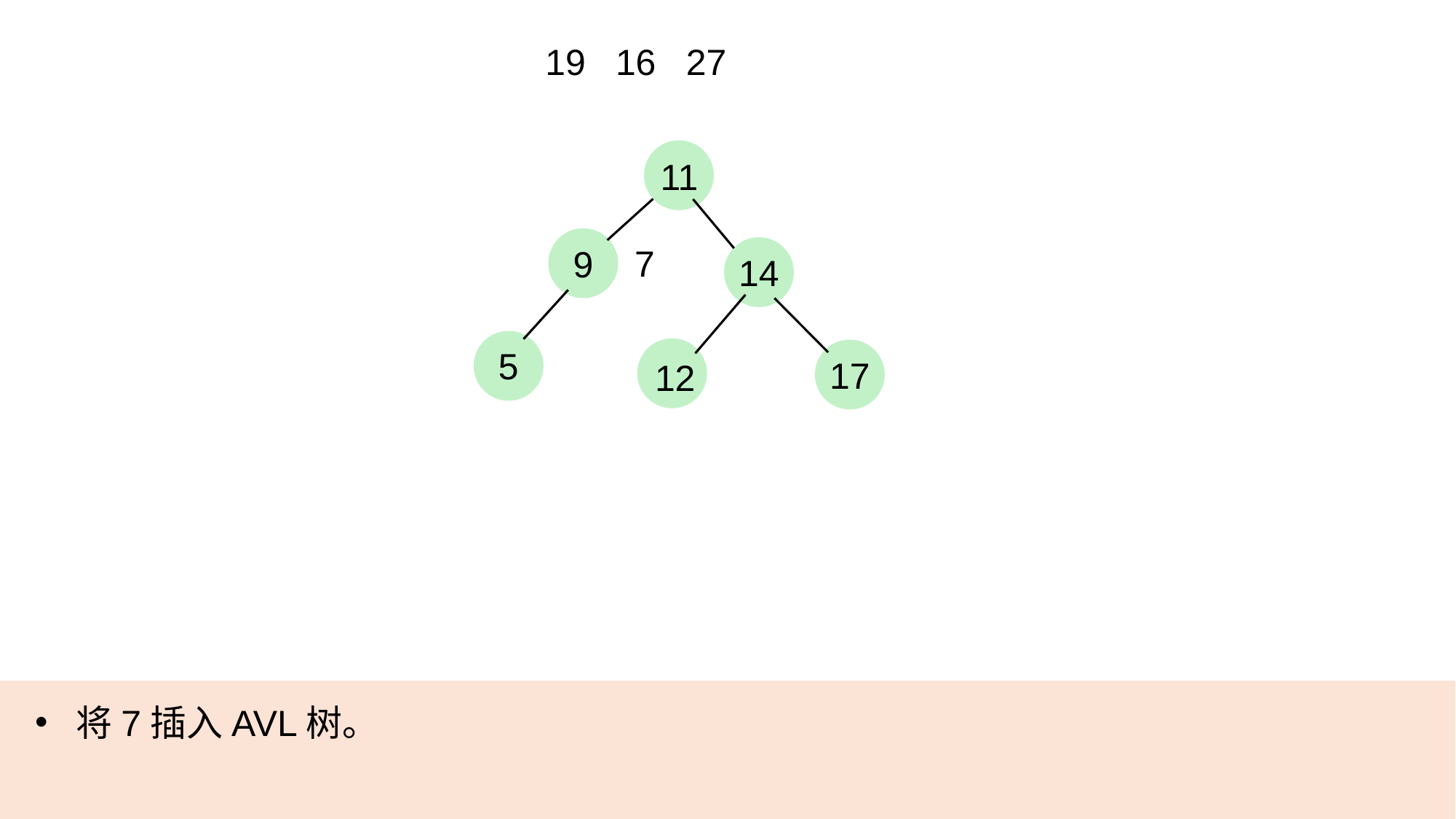

19
16
27

11

7
9

14

5

17
12

将7插入AVL树。